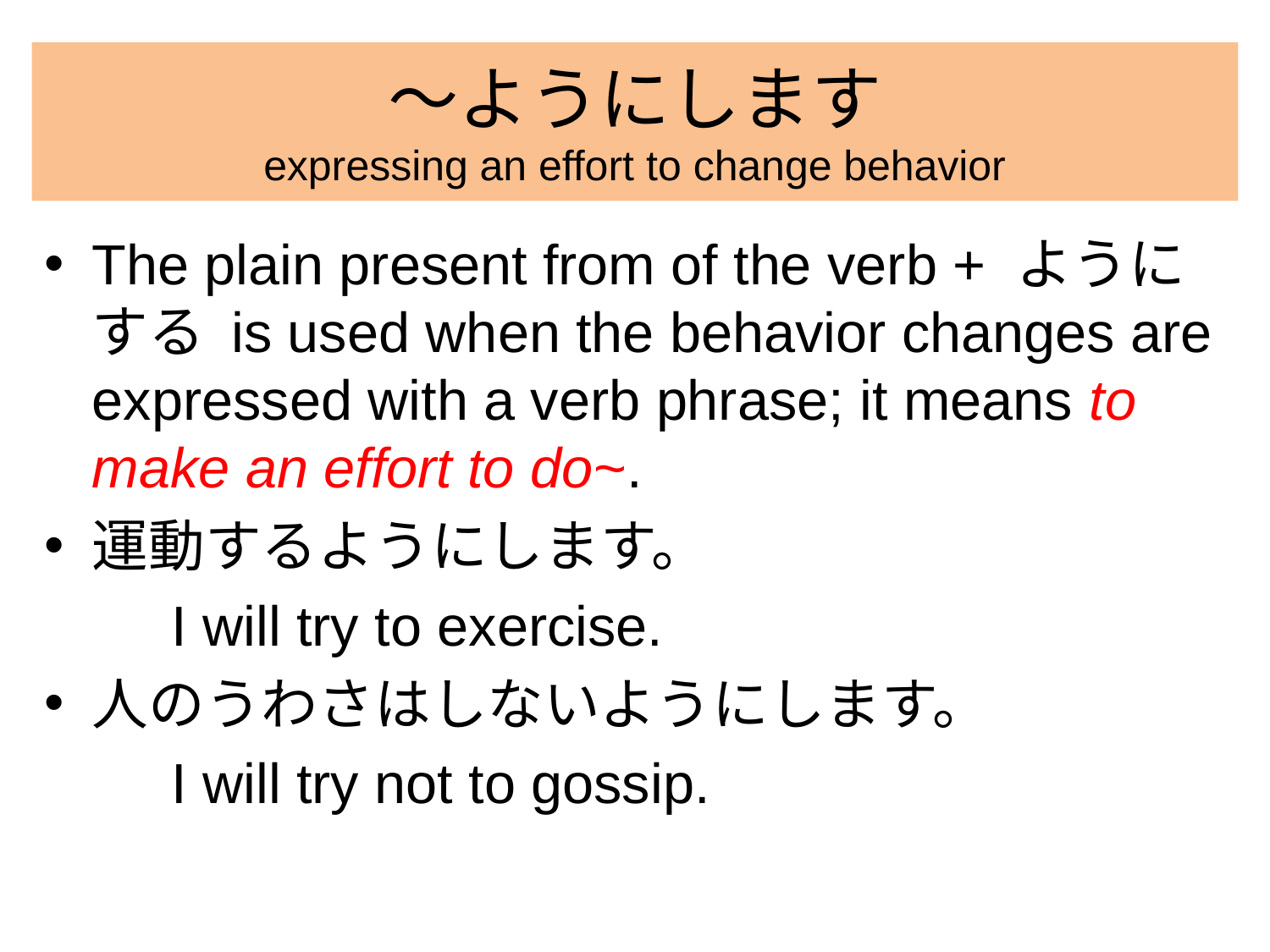

# 〜ようにします expressing an effort to change behavior
The plain present from of the verb + ようにする is used when the behavior changes are expressed with a verb phrase; it means to make an effort to do~.
運動するようにします。
	I will try to exercise.
人のうわさはしないようにします。
	I will try not to gossip.